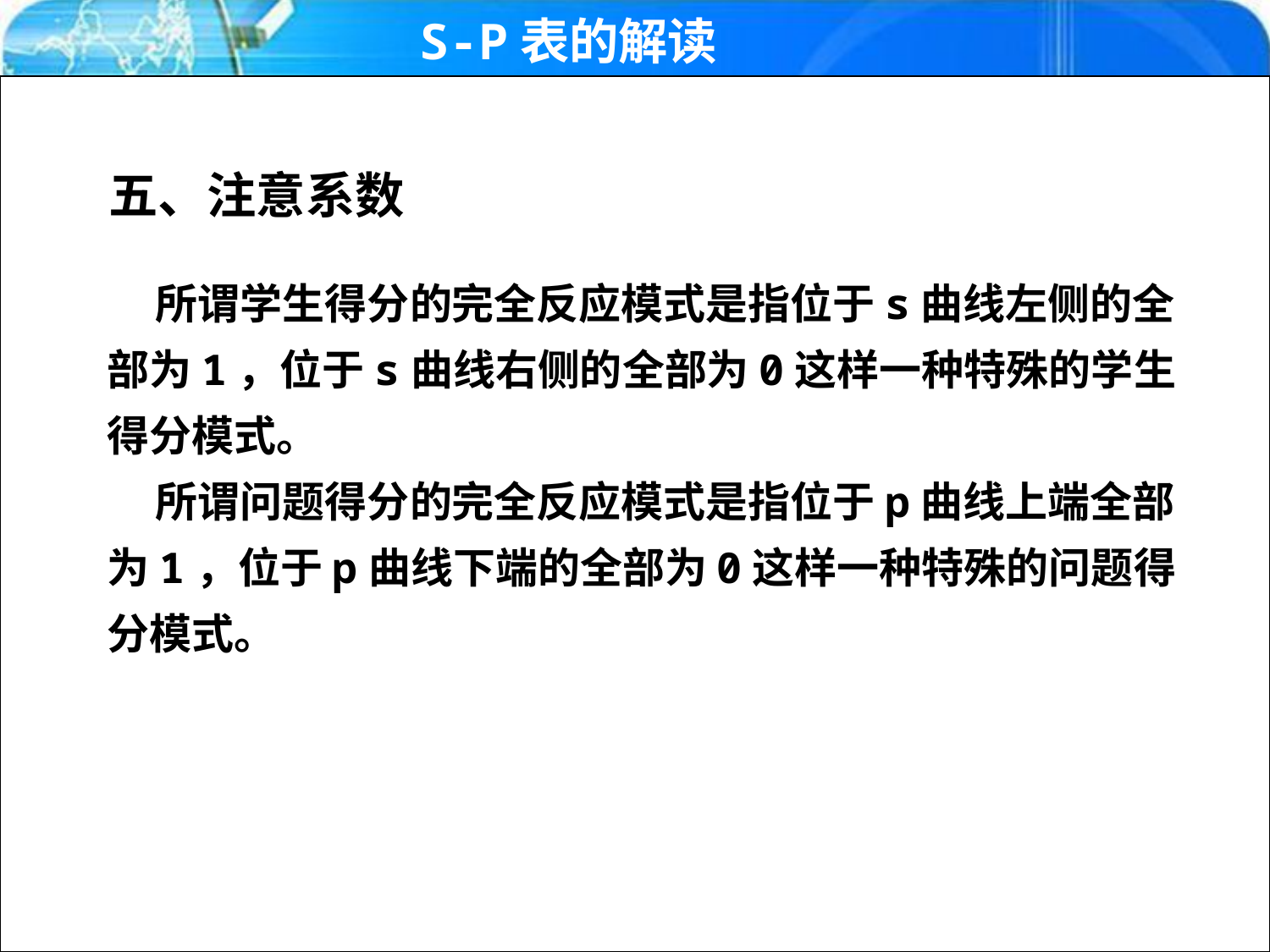

S-P表的解读
五、注意系数
    所谓学生得分的完全反应模式是指位于s曲线左侧的全部为1，位于s曲线右侧的全部为0这样一种特殊的学生得分模式。
    所谓问题得分的完全反应模式是指位于p曲线上端全部为1，位于p曲线下端的全部为0这样一种特殊的问题得分模式。